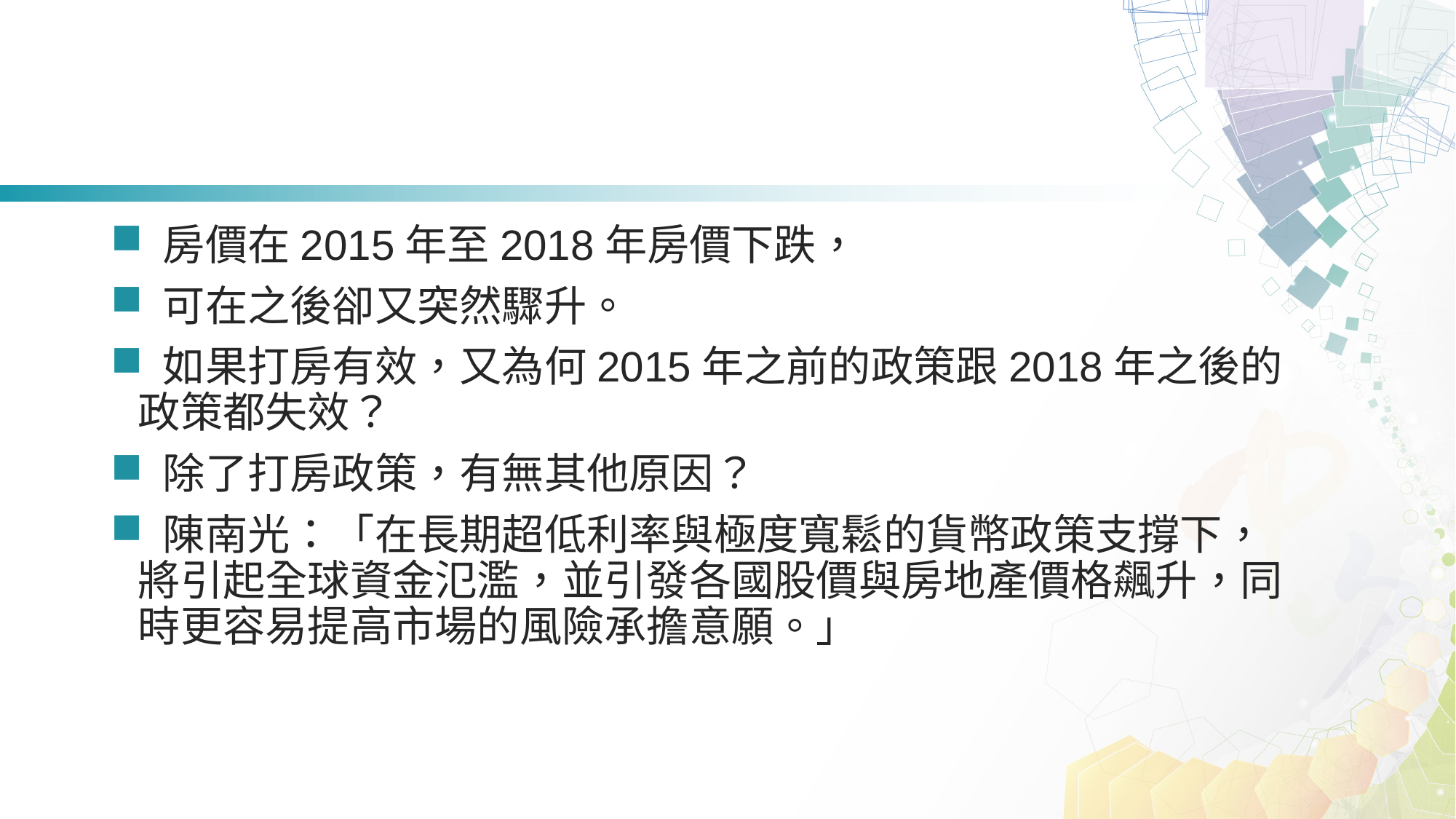

#
 房價在2015年至2018年房價下跌，
 可在之後卻又突然驟升。
 如果打房有效，又為何2015年之前的政策跟2018年之後的政策都失效？
 除了打房政策，有無其他原因？
 陳南光：「在長期超低利率與極度寬鬆的貨幣政策支撐下，將引起全球資金氾濫，並引發各國股價與房地產價格飆升，同時更容易提高市場的風險承擔意願。」